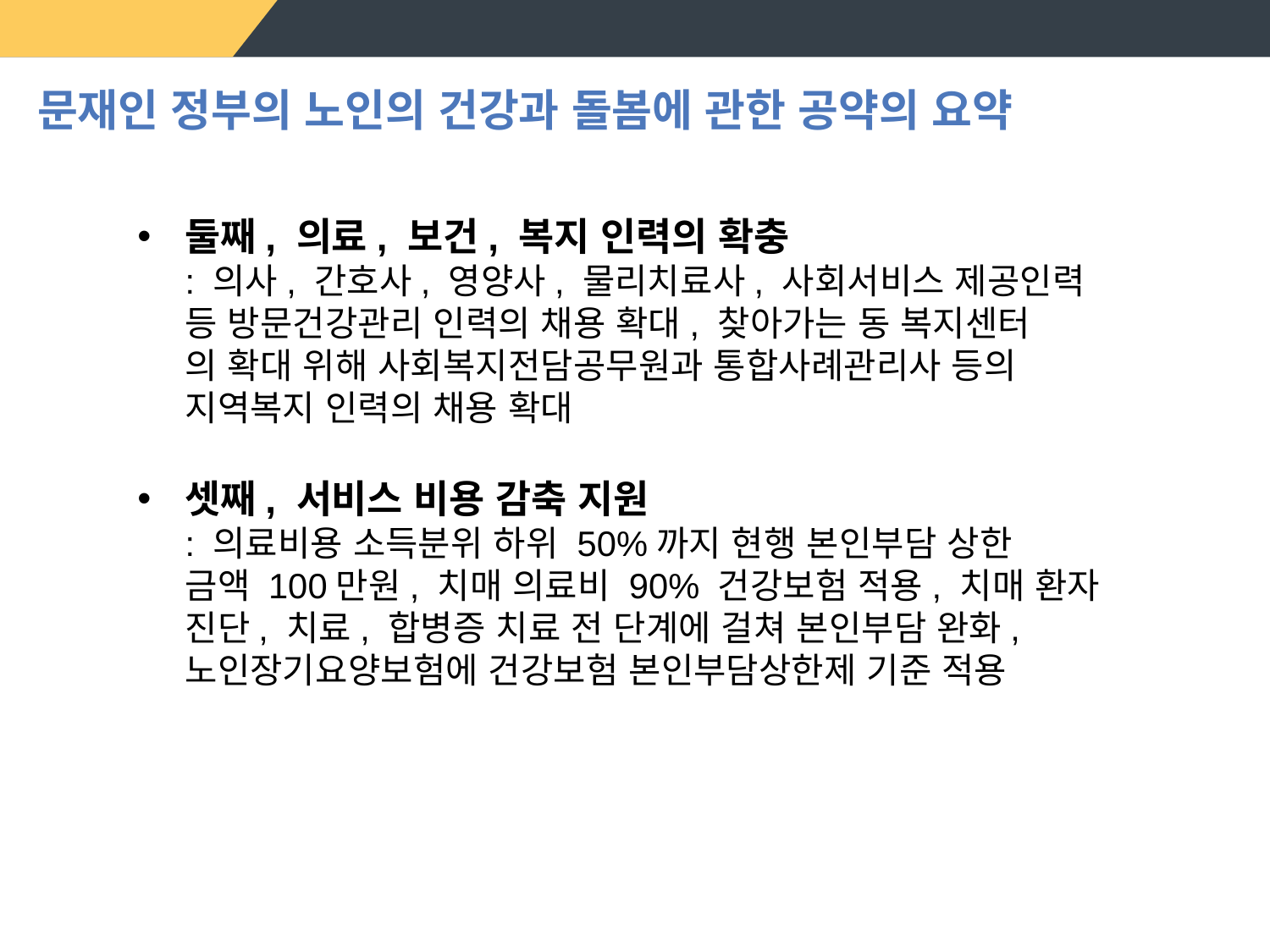

문재인 정부의 노인의 건강과 돌봄에 관한 공약의 요약
둘째, 의료, 보건, 복지 인력의 확충
: 의사, 간호사, 영양사, 물리치료사, 사회서비스 제공인력
등 방문건강관리 인력의 채용 확대, 찾아가는 동 복지센터
의 확대 위해 사회복지전담공무원과 통합사례관리사 등의
지역복지 인력의 채용 확대

셋째, 서비스 비용 감축 지원
: 의료비용 소득분위 하위 50%까지 현행 본인부담 상한
금액 100만원, 치매 의료비 90% 건강보험 적용, 치매 환자 진단, 치료, 합병증 치료 전 단계에 걸쳐 본인부담 완화,
노인장기요양보험에 건강보험 본인부담상한제 기준 적용